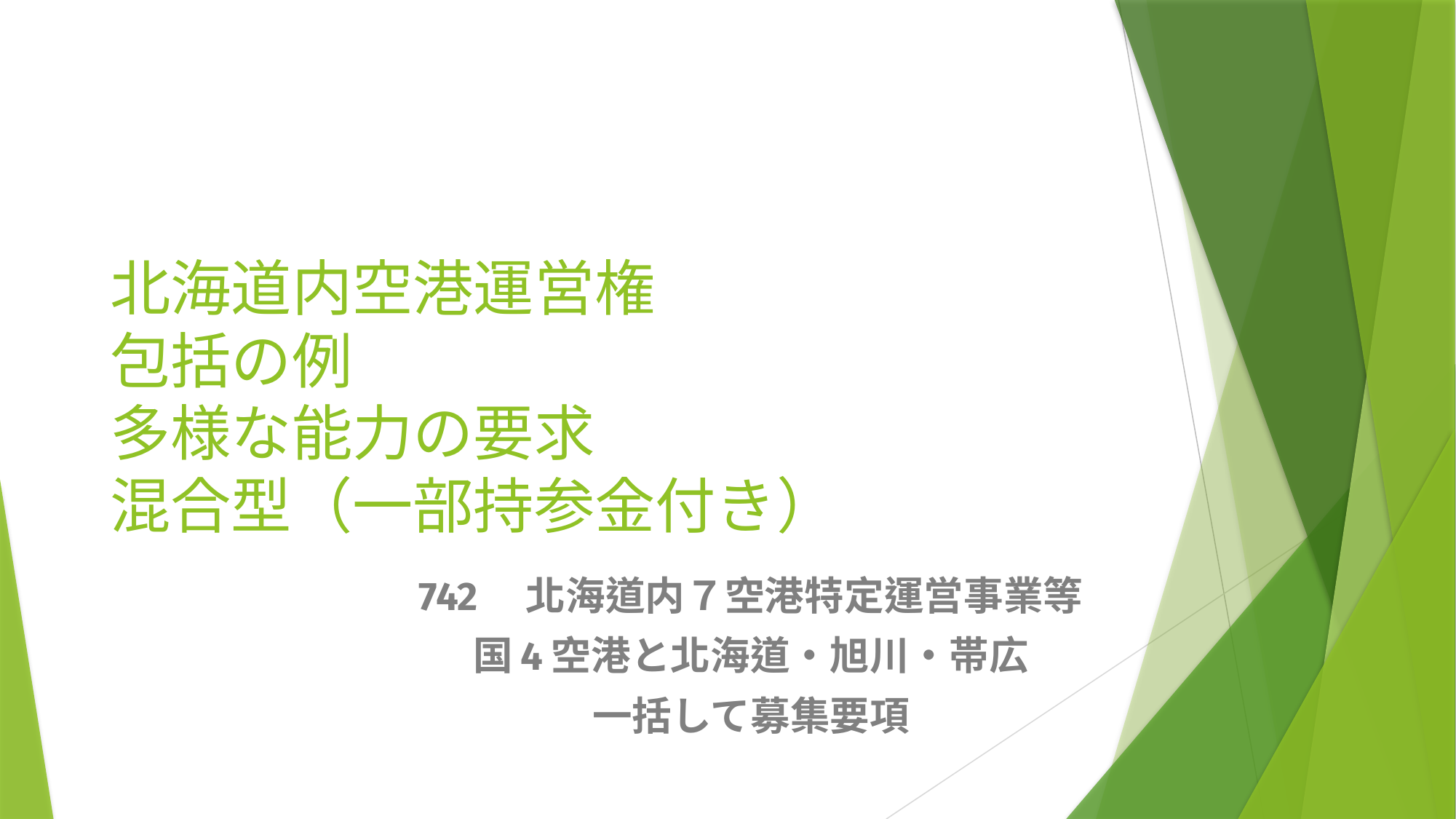

# 北海道内空港運営権 包括の例 多様な能力の要求 混合型（一部持参金付き）
742　北海道内７空港特定運営事業等
国4空港と北海道・旭川・帯広
一括して募集要項